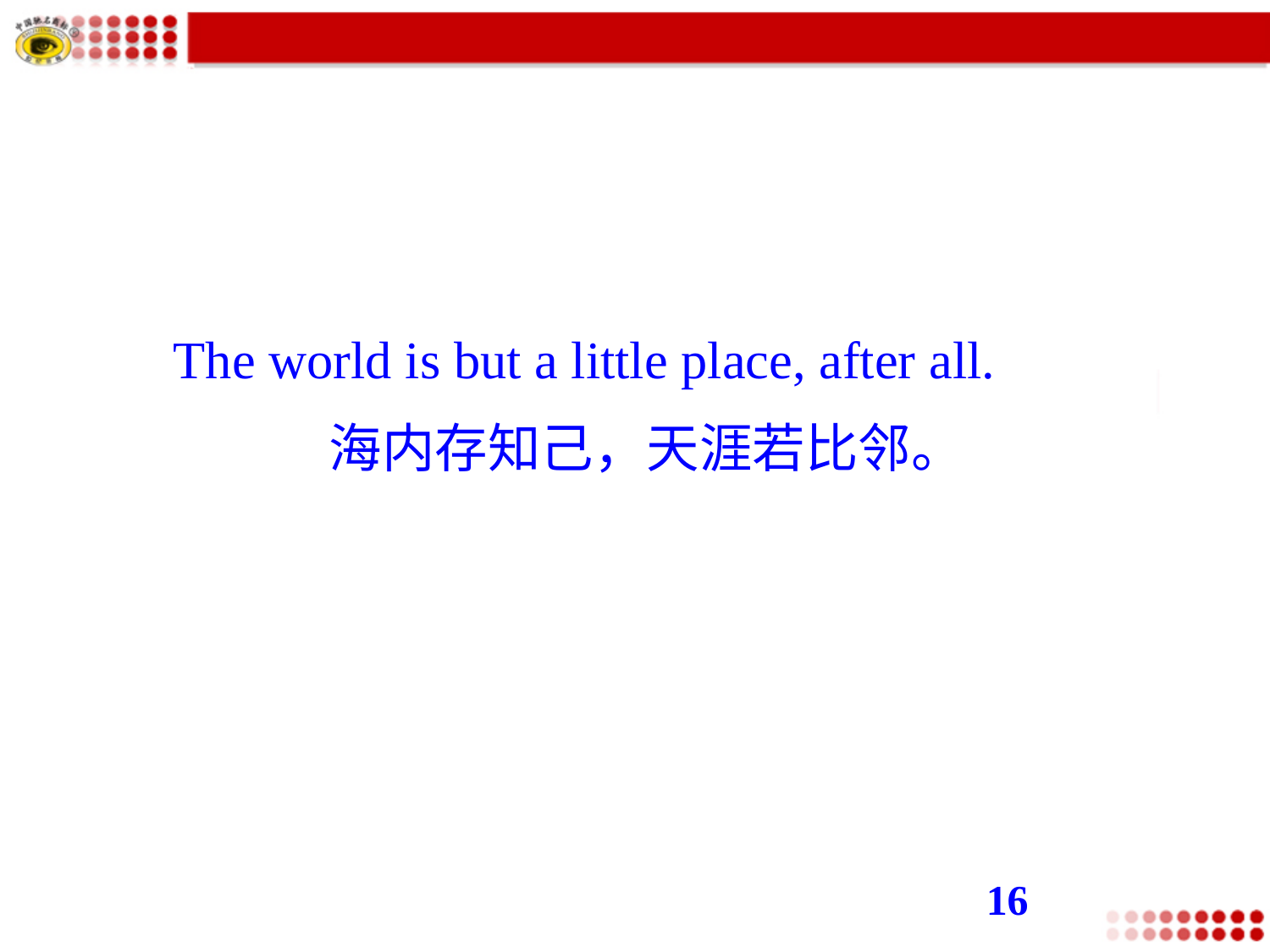

The world is but a little place, after all.
海内存知己，天涯若比邻。
16